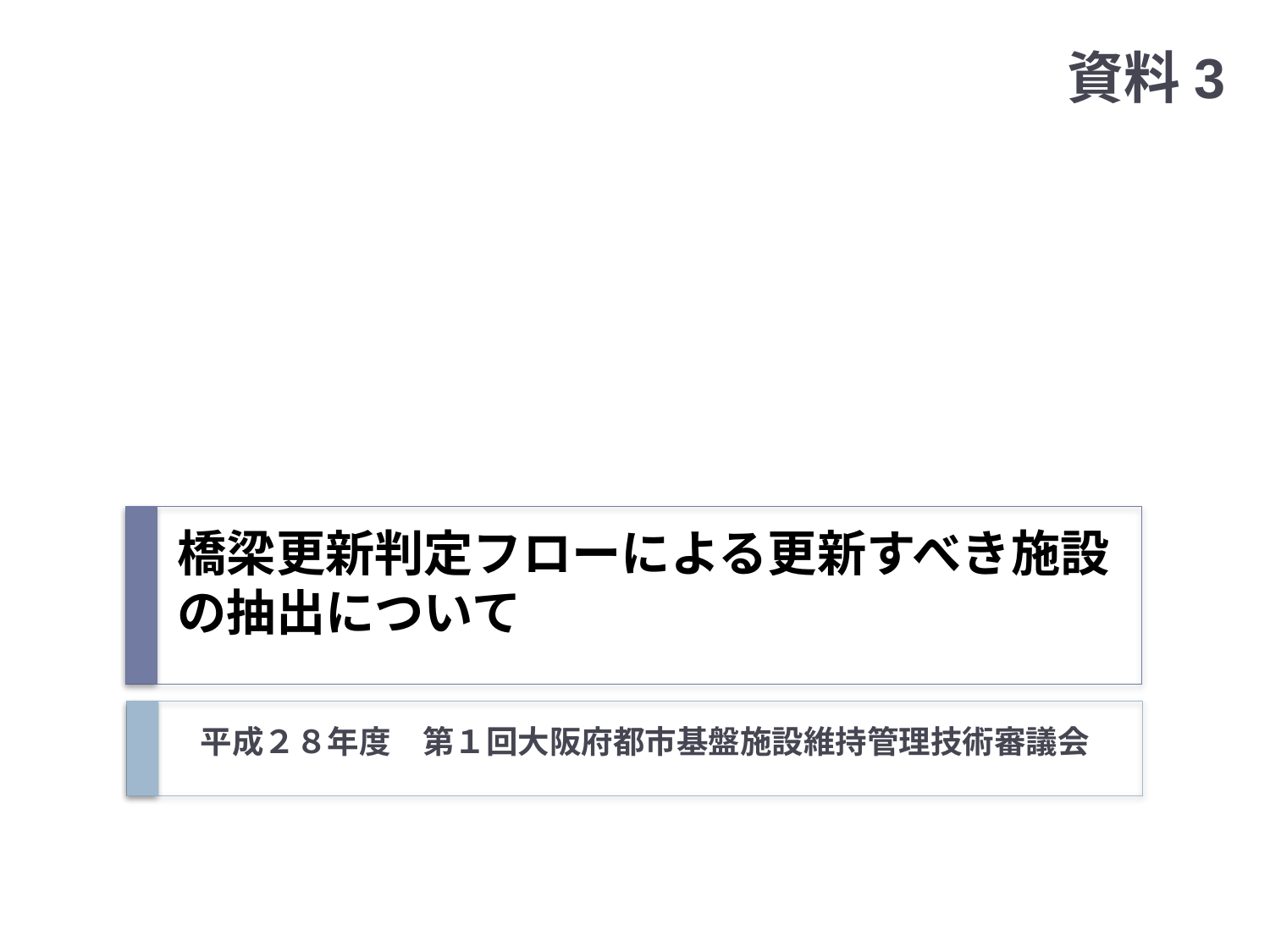

資料3
# 橋梁更新判定フローによる更新すべき施設の抽出について
平成２８年度　第１回大阪府都市基盤施設維持管理技術審議会